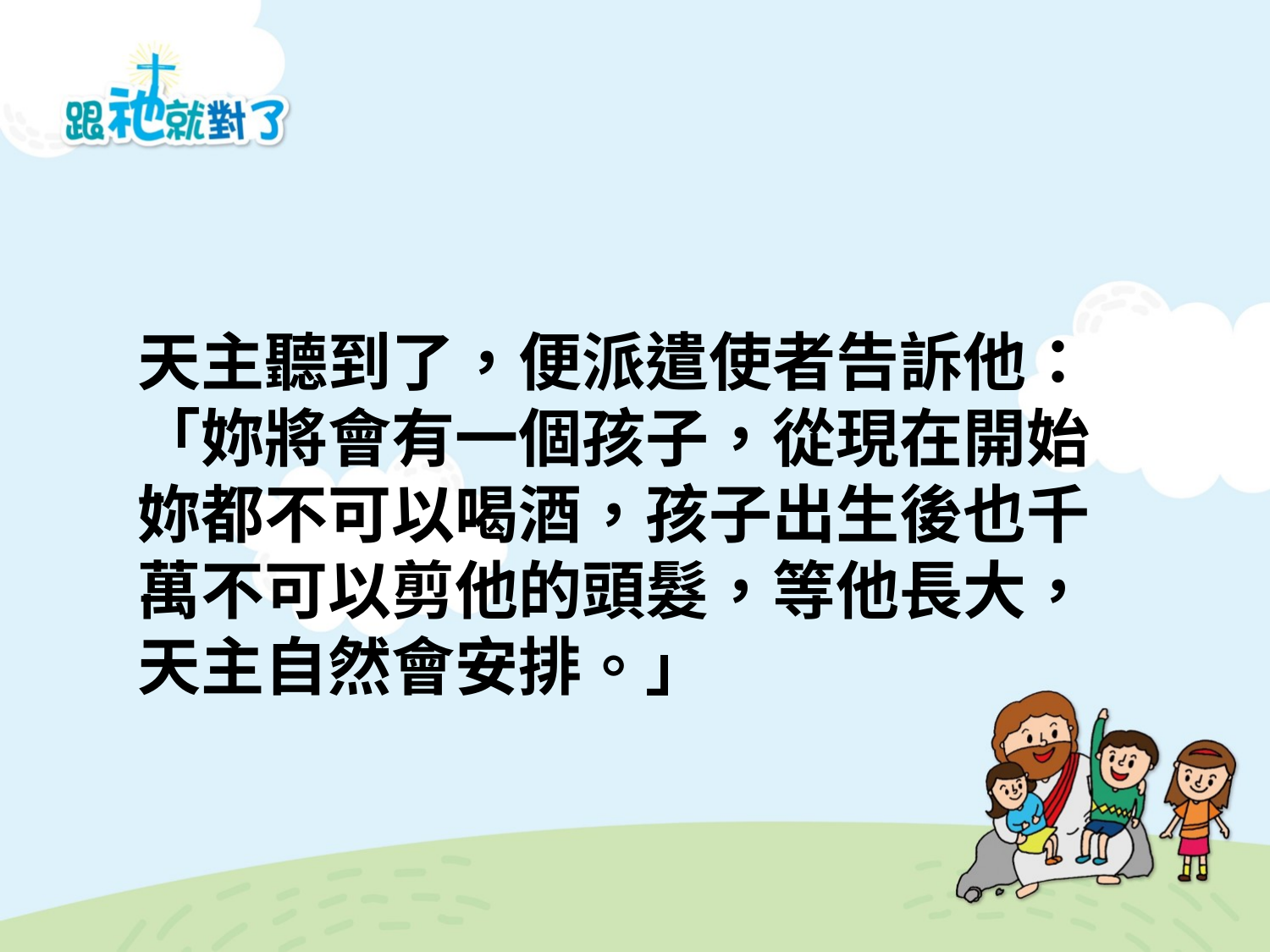

天主聽到了，便派遣使者告訴他：「妳將會有一個孩子，從現在開始妳都不可以喝酒，孩子出生後也千萬不可以剪他的頭髮，等他長大，天主自然會安排。」